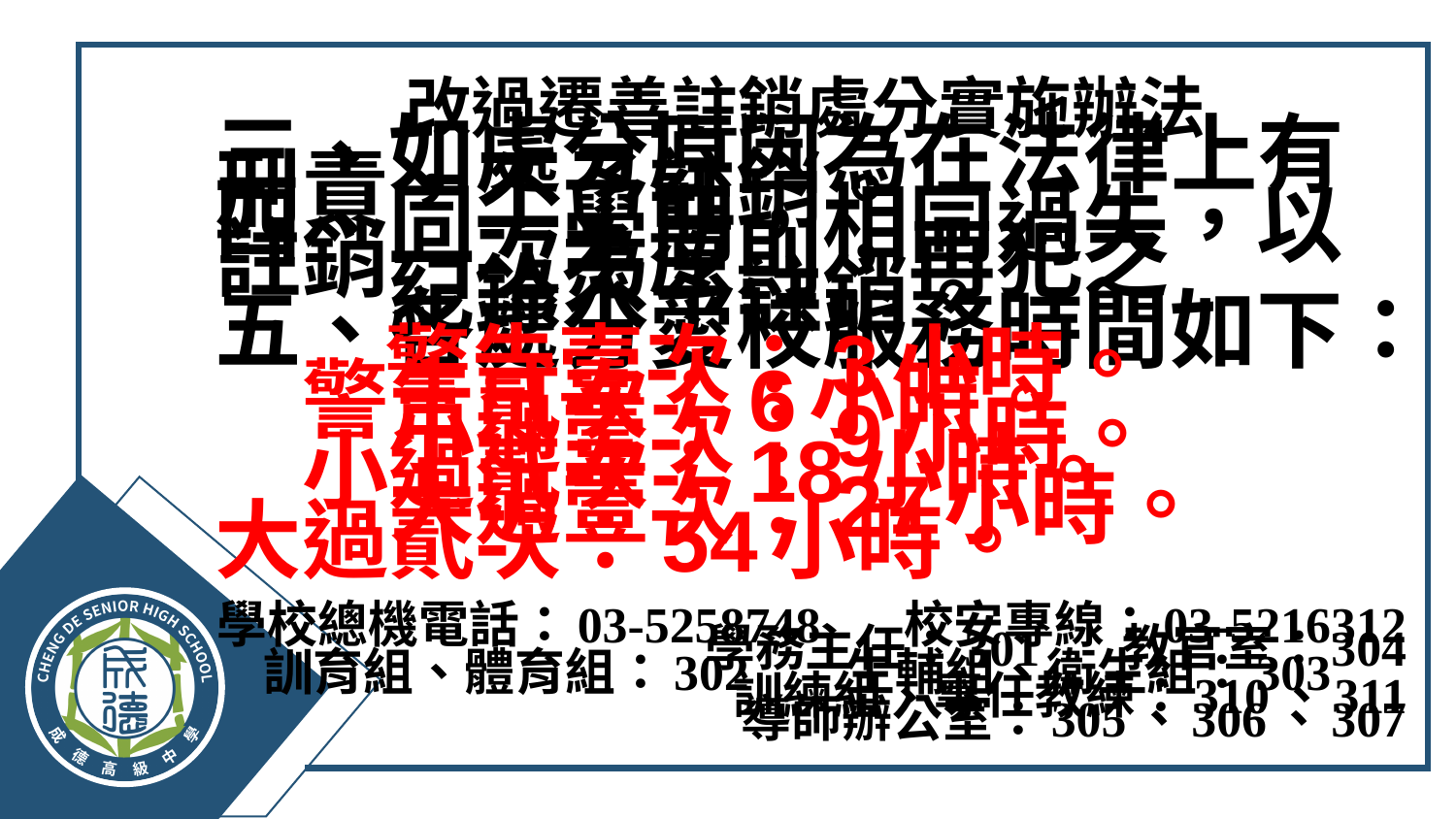

改過遷善註銷處分實施辦法
三、如處分原因為在法律上有刑責，不予註銷。
四、同一學期，相同過失，以註銷一次為原則，再犯之
　　紀錄不予註銷。
五、各處分愛校服務時間如下：
        警告壹次：3小時。　　　警告貳次：6小時。
　　小過壹次：9小時。　　　小過貳次：18小時。
　　大過壹次：27小時。　　  大過貳次：54小時。

學校總機電話：03-5258748      校安專線：03-5216312      學務主任：301      教官室：304
訓育組、體育組：302       生輔組、衛生組：303       訓練組、專任教練：310、311
導師辦公室：305、306、307